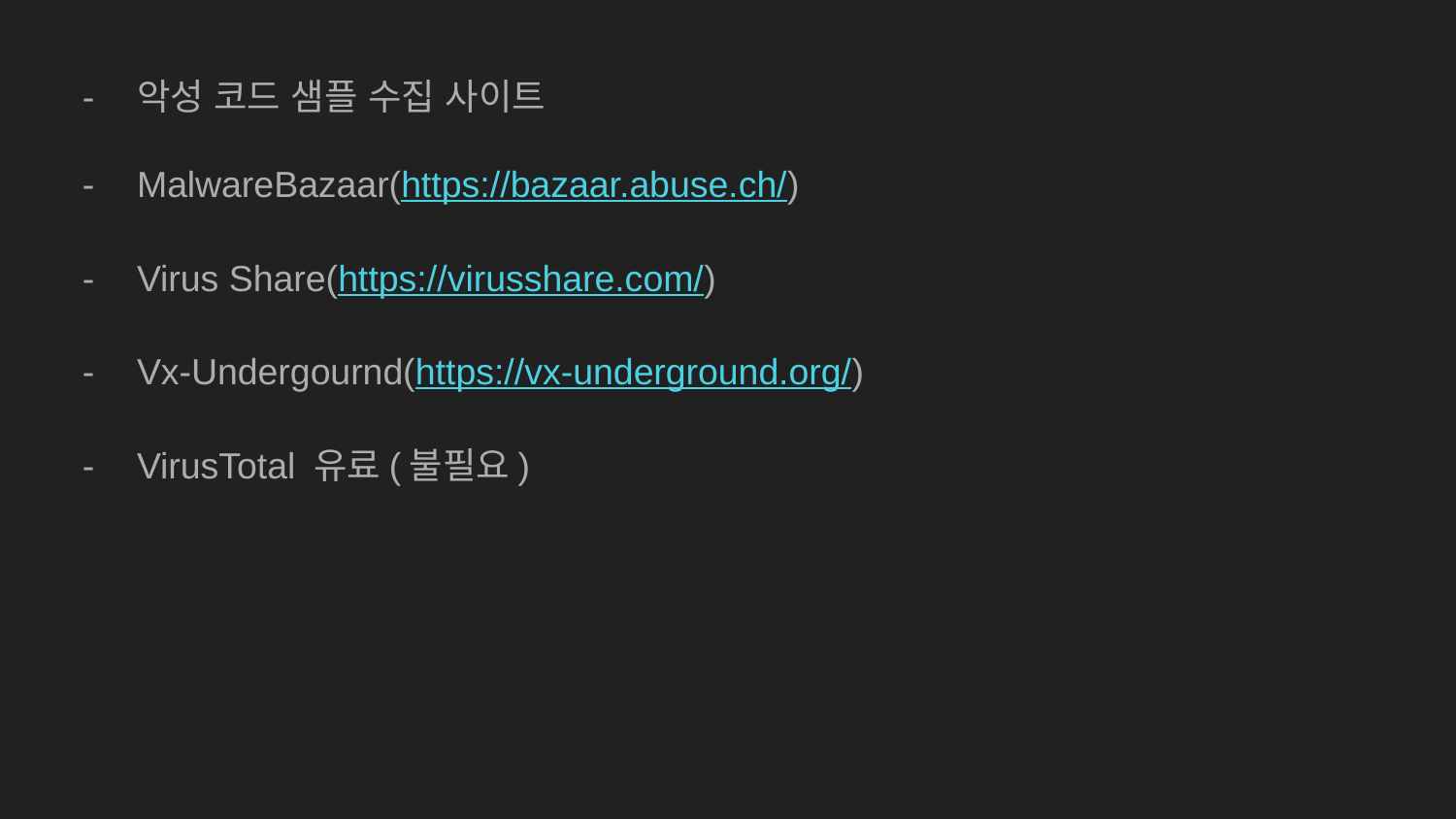

악성 코드 샘플 수집 사이트
MalwareBazaar(https://bazaar.abuse.ch/)
Virus Share(https://virusshare.com/)
Vx-Undergournd(https://vx-underground.org/)
VirusTotal 유료(불필요)